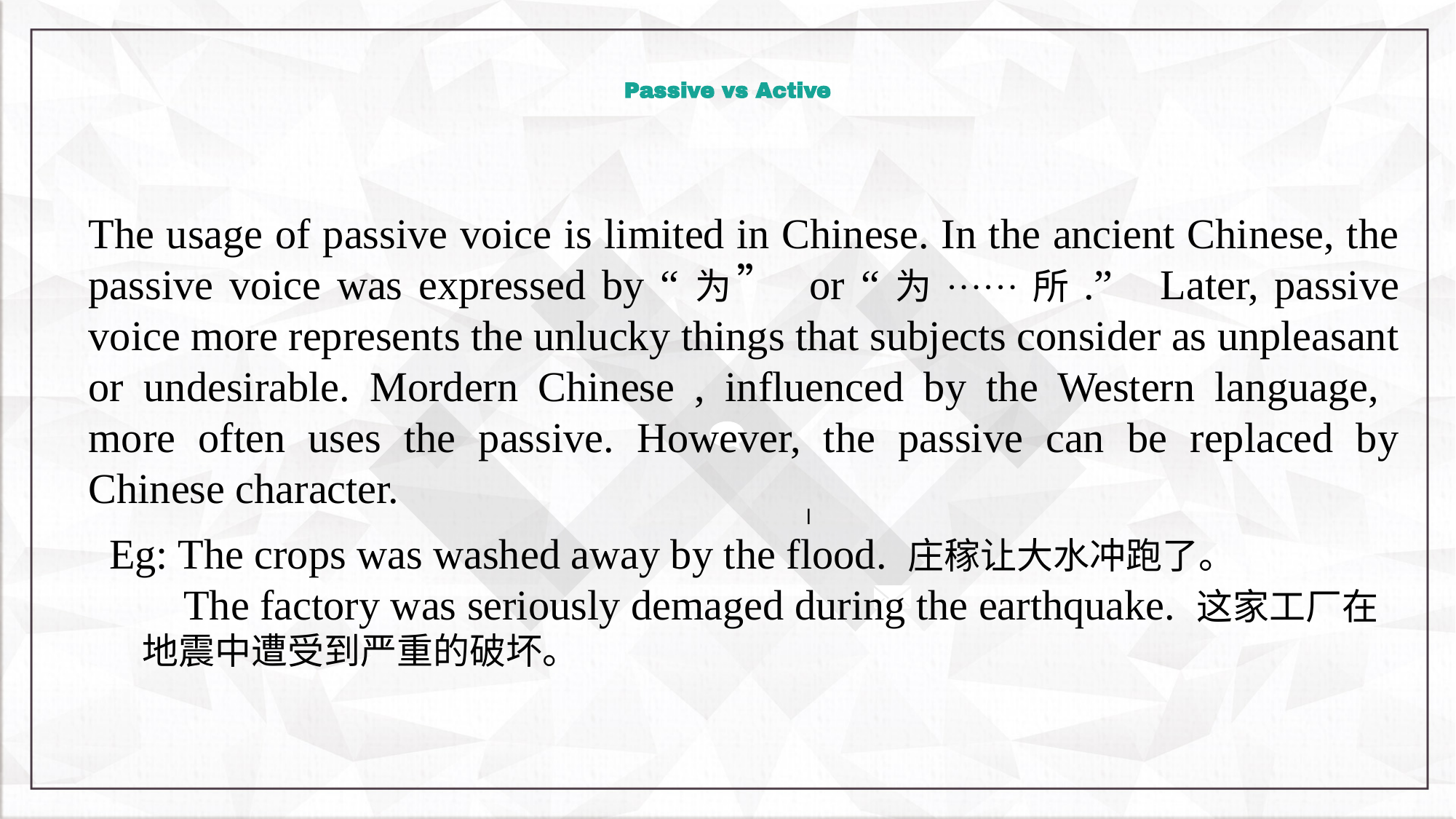

# Passive vs Active
The usage of passive voice is limited in Chinese. In the ancient Chinese, the passive voice was expressed by “为” or “为······所.”   Later, passive voice more represents the unlucky things that subjects consider as unpleasant or undesirable. Mordern Chinese , influenced by the Western language,  more often uses the passive. However, the passive can be replaced by Chinese character.

l

Eg: The crops was washed away by the flood. 庄稼让大水冲跑了。
       The factory was seriously demaged during the earthquake. 这家工厂在     地震中遭受到严重的破坏。